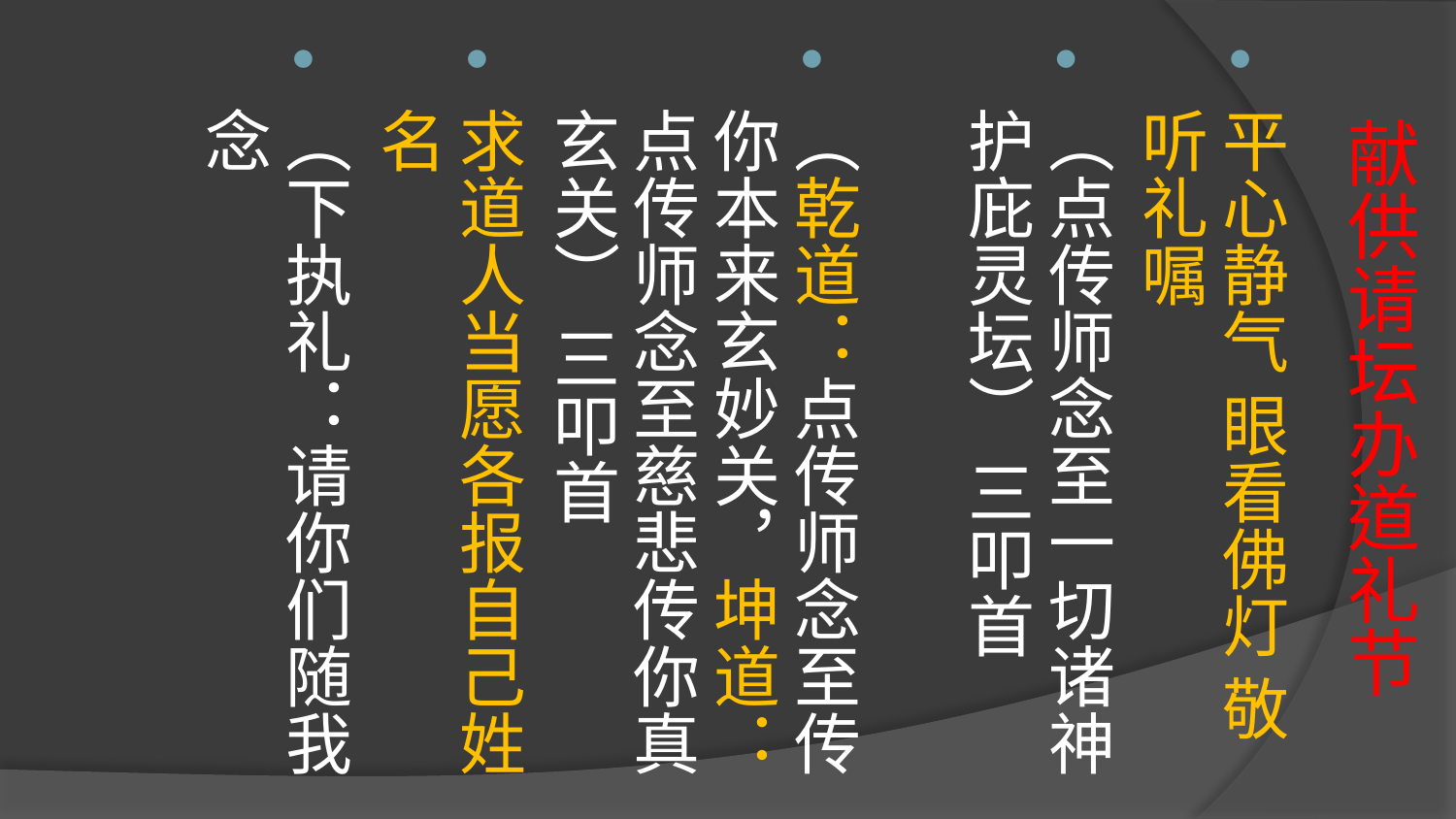

# 献供请坛办道礼节
平心静气 眼看佛灯 敬听礼嘱
（点传师念至一切诸神护庇灵坛） 三叩首
（乾道：点传师念至传你本来玄妙关，坤道：点传师念至慈悲传你真玄关） 三叩首
求道人当愿各报自己姓名
（下执礼：请你们随我念